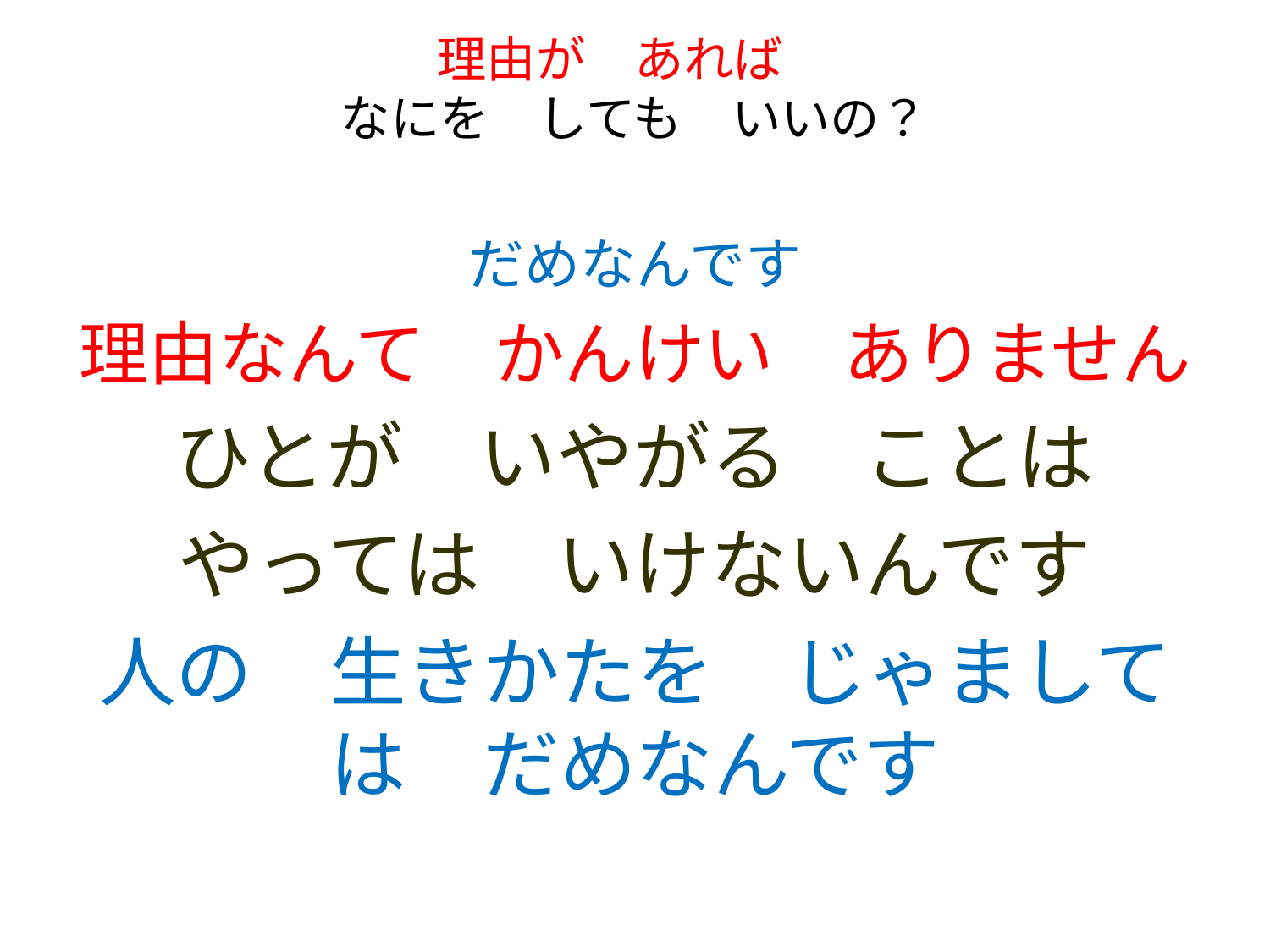

# 理由が　あれば　 なにを　しても　いいの？
だめなんです
理由なんて　かんけい　ありません
ひとが　いやがる　ことは
やっては　いけないんです
人の　生きかたを　じゃましては　だめなんです